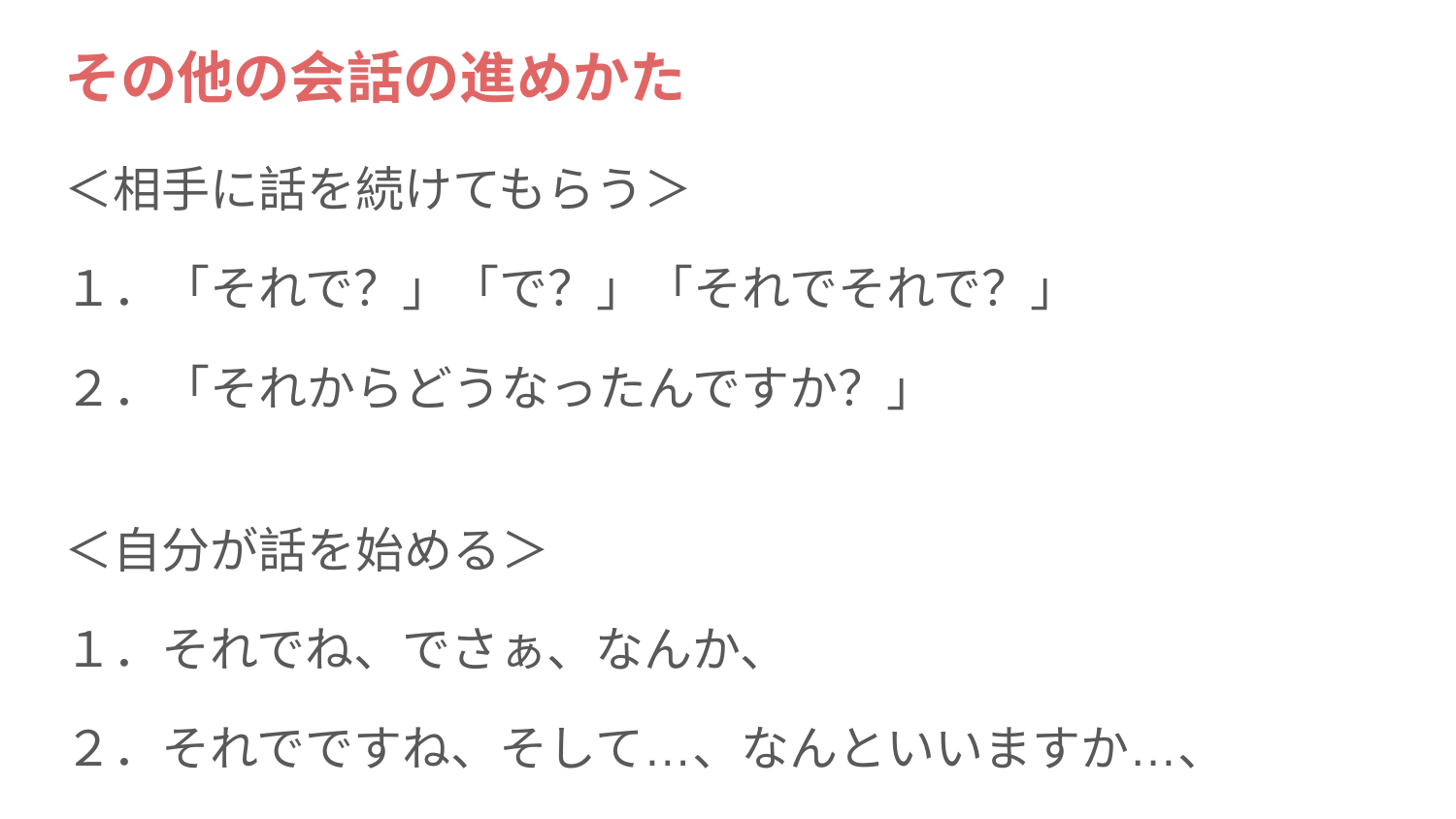

# その他の会話の進めかた
＜相手に話を続けてもらう＞
１．「それで？」「で？」「それでそれで？」
２．「それからどうなったんですか？」

＜自分が話を始める＞
１．それでね、でさぁ、なんか、
２．それでですね、そして…、なんといいますか…、